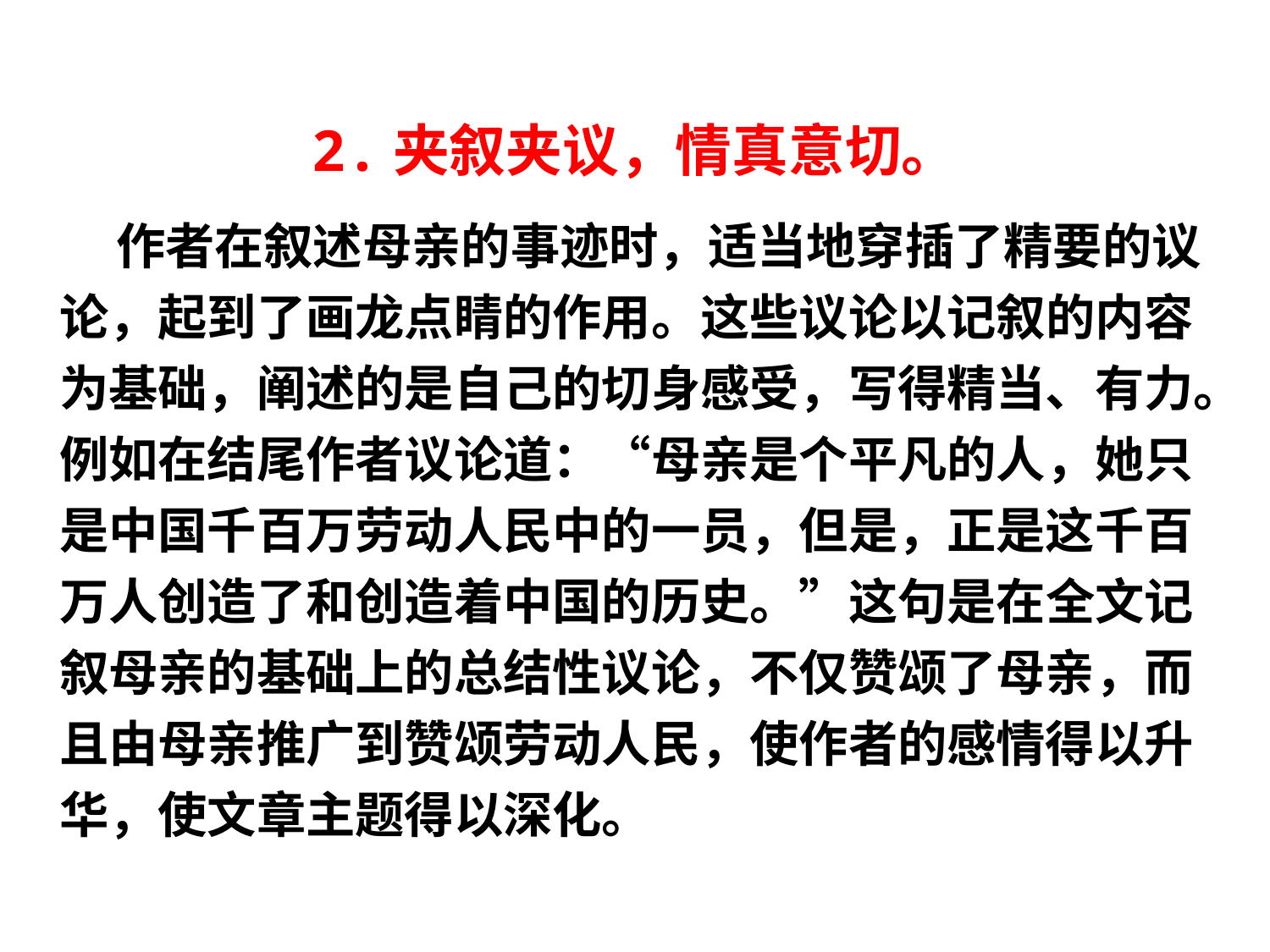

2.夹叙夹议，情真意切。
    作者在叙述母亲的事迹时，适当地穿插了精要的议论，起到了画龙点睛的作用。这些议论以记叙的内容为基础，阐述的是自己的切身感受，写得精当、有力。例如在结尾作者议论道：“母亲是个平凡的人，她只是中国千百万劳动人民中的一员，但是，正是这千百万人创造了和创造着中国的历史。”这句是在全文记叙母亲的基础上的总结性议论，不仅赞颂了母亲，而且由母亲推广到赞颂劳动人民，使作者的感情得以升华，使文章主题得以深化。